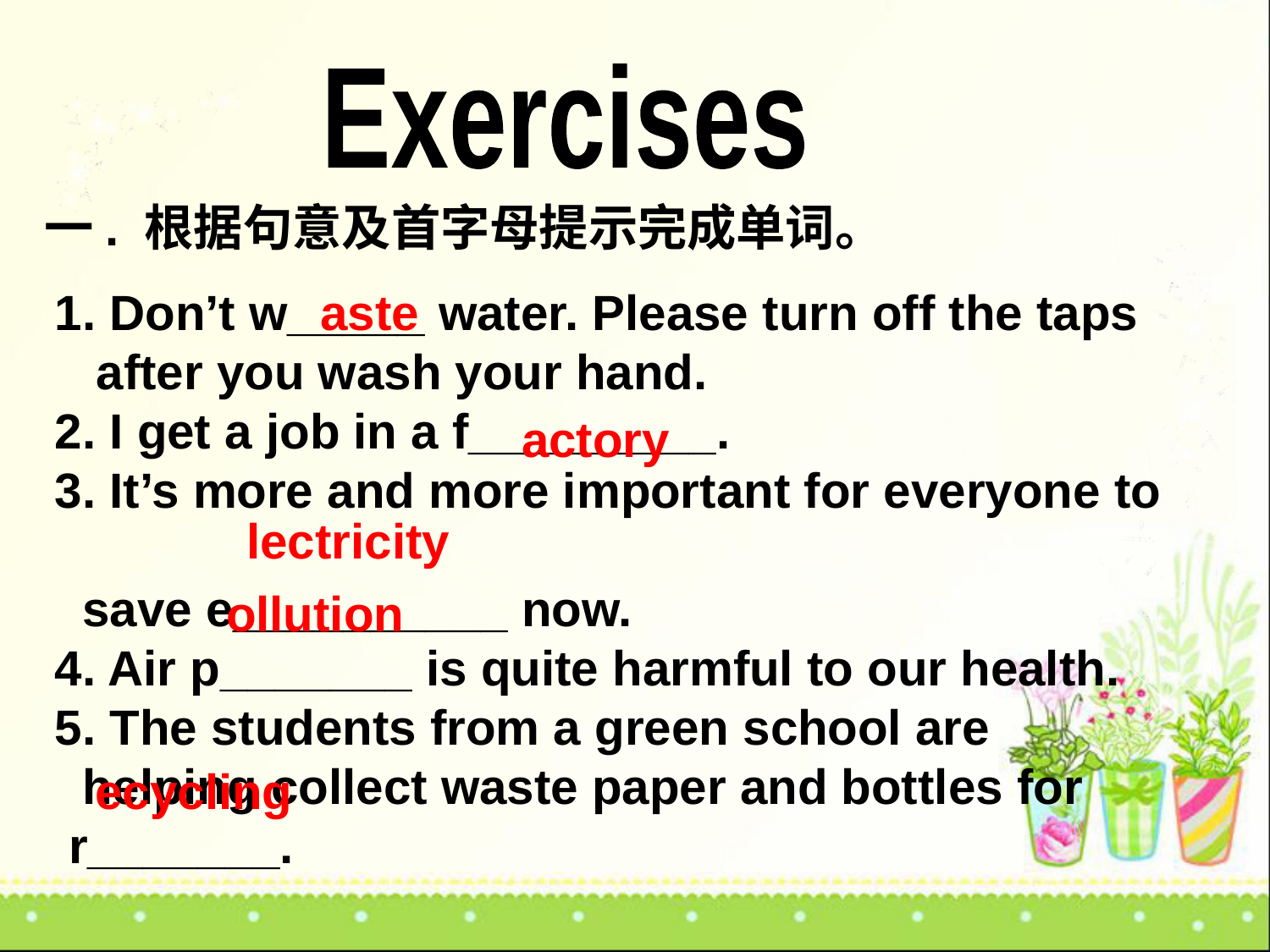

Exercises
一. 根据句意及首字母提示完成单词。
1. Don’t w_____ water. Please turn off the taps
   after you wash your hand.
2. I get a job in a f_________.
3. It’s more and more important for everyone to
  save e__________ now.
4. Air p_______ is quite harmful to our health.
5. The students from a green school are
  helping collect waste paper and bottles for
 r_______.
aste
actory
lectricity
ollution
ecycling